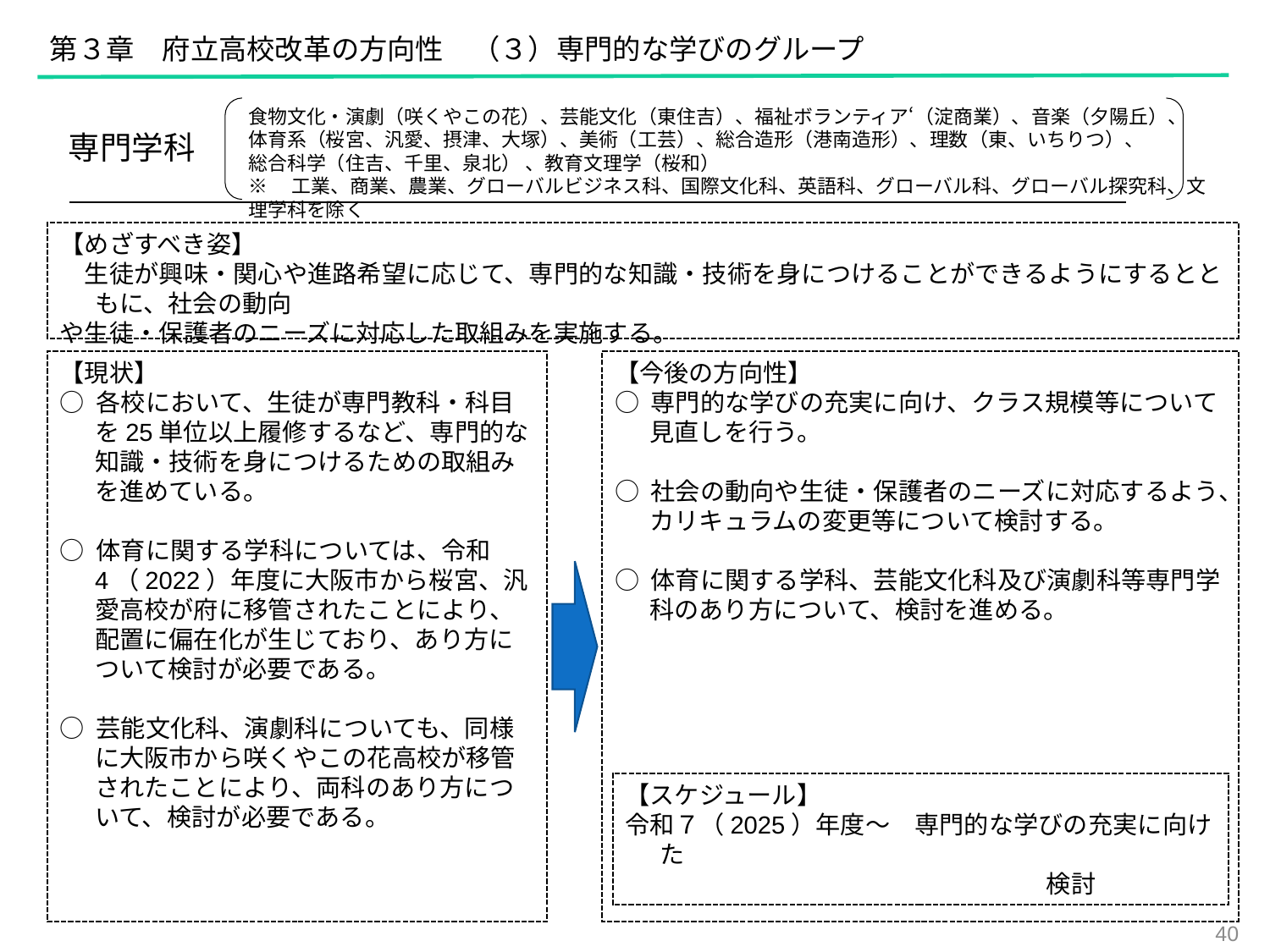

第３章　府立高校改革の方向性　（３）専門的な学びのグループ
食物文化・演劇（咲くやこの花）、芸能文化（東住吉）、福祉ボランティア‘（淀商業）、音楽（夕陽丘）、
体育系（桜宮、汎愛、摂津、大塚）、美術（工芸）、総合造形（港南造形）、理数（東、いちりつ）、
総合科学（住吉、千里、泉北） 、教育文理学（桜和）
※　工業、商業、農業、グローバルビジネス科、国際文化科、英語科、グローバル科、グローバル探究科、文理学科を除く

専門学科
【めざすべき姿】
　生徒が興味・関心や進路希望に応じて、専門的な知識・技術を身につけることができるようにするとともに、社会の動向
や生徒・保護者のニーズに対応した取組みを実施する。
【現状】
○ 各校において、生徒が専門教科・科目を25単位以上履修するなど、専門的な知識・技術を身につけるための取組みを進めている。

○ 体育に関する学科については、令和4（2022）年度に大阪市から桜宮、汎愛高校が府に移管されたことにより、配置に偏在化が生じており、あり方について検討が必要である。

○ 芸能文化科、演劇科についても、同様に大阪市から咲くやこの花高校が移管されたことにより、両科のあり方について、検討が必要である。
【今後の方向性】
○ 専門的な学びの充実に向け、クラス規模等について見直しを行う。

○ 社会の動向や生徒・保護者のニーズに対応するよう、カリキュラムの変更等について検討する。

○ 体育に関する学科、芸能文化科及び演劇科等専門学科のあり方について、検討を進める。

【スケジュール】
令和７（2025）年度～　専門的な学びの充実に向けた
　　　　　　　　　　　　　　　　　検討

40